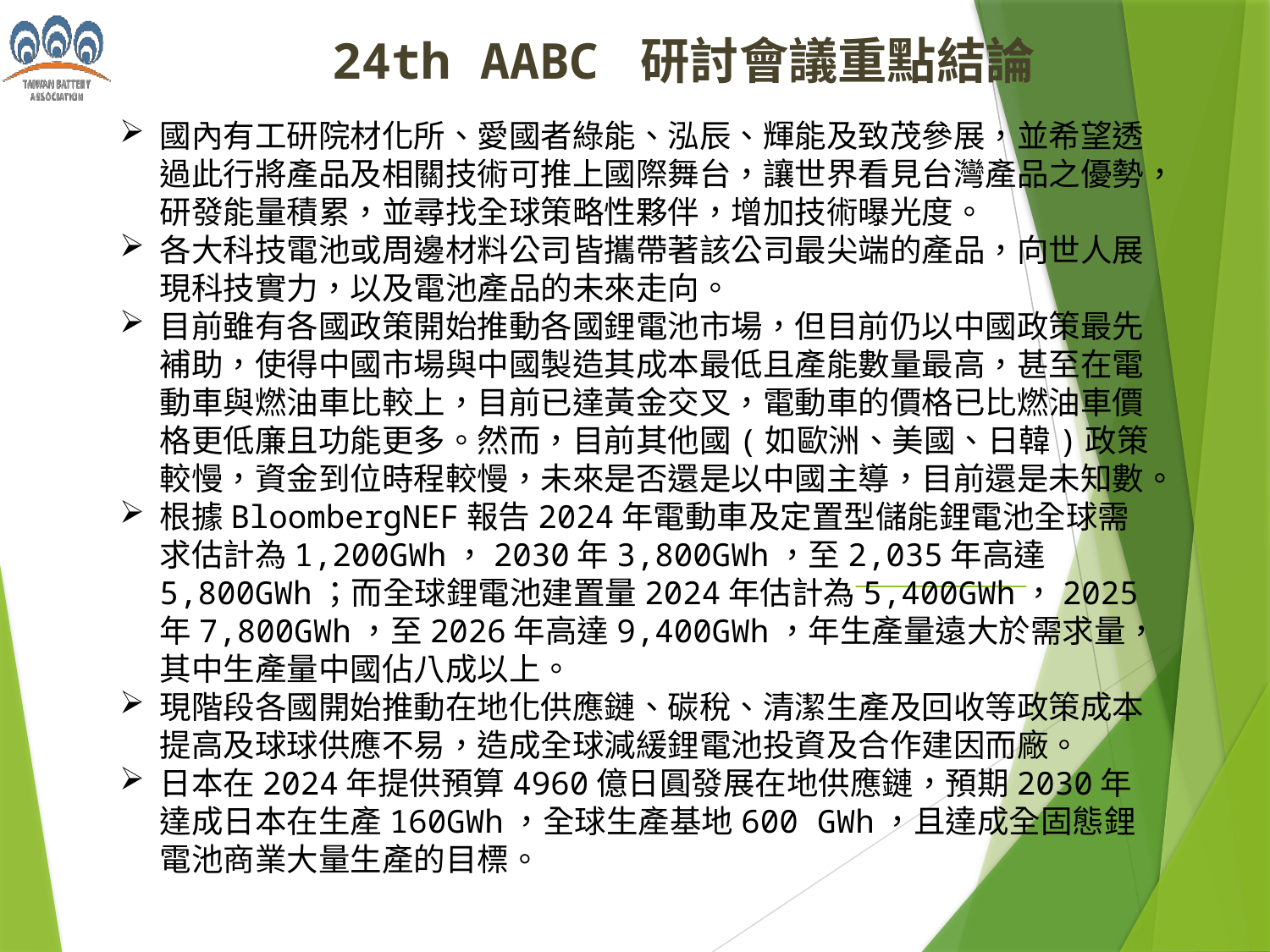

24th AABC 研討會議重點結論
國內有工研院材化所、愛國者綠能、泓辰、輝能及致茂參展，並希望透過此行將產品及相關技術可推上國際舞台，讓世界看見台灣產品之優勢，研發能量積累，並尋找全球策略性夥伴，增加技術曝光度。
各大科技電池或周邊材料公司皆攜帶著該公司最尖端的產品，向世人展現科技實力，以及電池產品的未來走向。
目前雖有各國政策開始推動各國鋰電池市場，但目前仍以中國政策最先補助，使得中國市場與中國製造其成本最低且產能數量最高，甚至在電動車與燃油車比較上，目前已達黃金交叉，電動車的價格已比燃油車價格更低廉且功能更多。然而，目前其他國(如歐洲、美國、日韓)政策較慢，資金到位時程較慢，未來是否還是以中國主導，目前還是未知數。
根據BloombergNEF報告2024年電動車及定置型儲能鋰電池全球需求估計為1,200GWh，2030年3,800GWh，至2,035年高達5,800GWh；而全球鋰電池建置量2024年估計為5,400GWh，2025年7,800GWh，至2026年高達9,400GWh，年生產量遠大於需求量，其中生產量中國佔八成以上。
現階段各國開始推動在地化供應鏈、碳稅、清潔生產及回收等政策成本提高及球球供應不易，造成全球減緩鋰電池投資及合作建因而廠。
日本在2024年提供預算4960億日圓發展在地供應鏈，預期2030年達成日本在生產160GWh，全球生產基地600 GWh，且達成全固態鋰電池商業大量生產的目標。